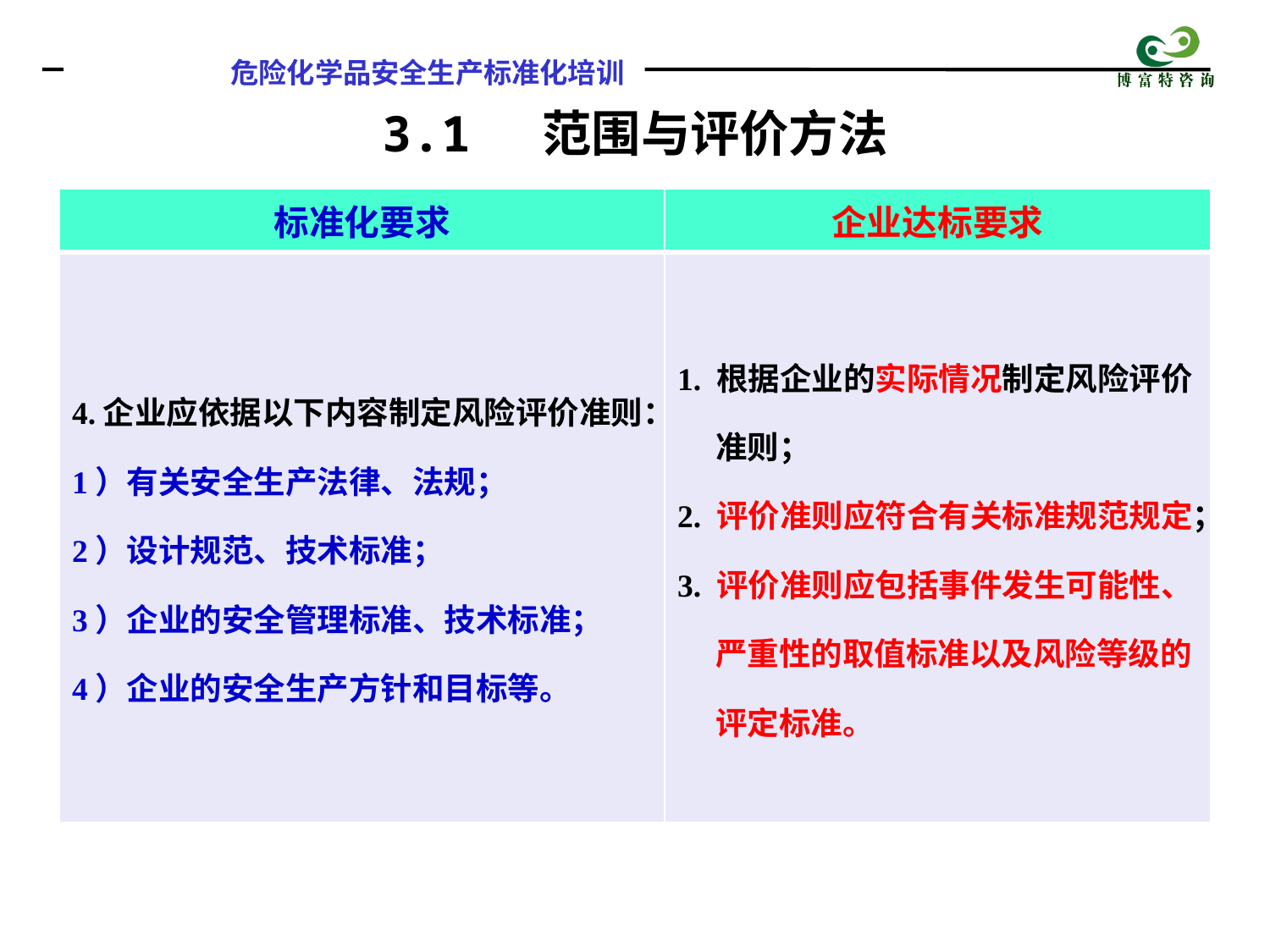

3.1  范围与评价方法
| 标准化要求 | 企业达标要求 |
| --- | --- |
| 4.企业应依据以下内容制定风险评价准则： 1）有关安全生产法律、法规； 2）设计规范、技术标准； 3）企业的安全管理标准、技术标准； 4）企业的安全生产方针和目标等。 | 1. 根据企业的实际情况制定风险评价 准则； 2. 评价准则应符合有关标准规范规定； 3. 评价准则应包括事件发生可能性、 严重性的取值标准以及风险等级的 评定标准。 |